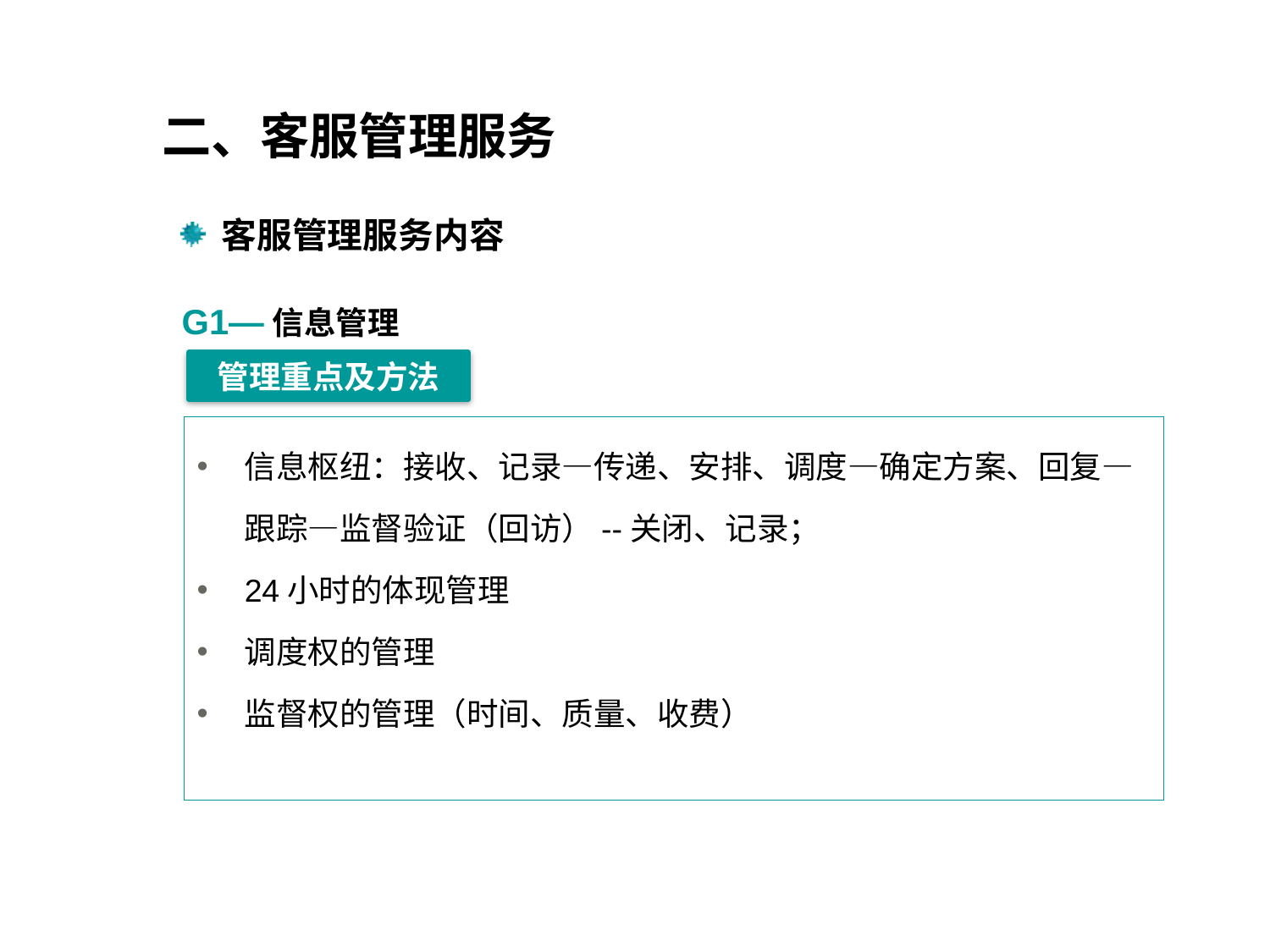

二、客服管理服务
 客服管理服务内容
G1—信息管理
管理重点及方法
信息枢纽：接收、记录—传递、安排、调度—确定方案、回复—跟踪—监督验证（回访）--关闭、记录；
24小时的体现管理
调度权的管理
监督权的管理（时间、质量、收费）